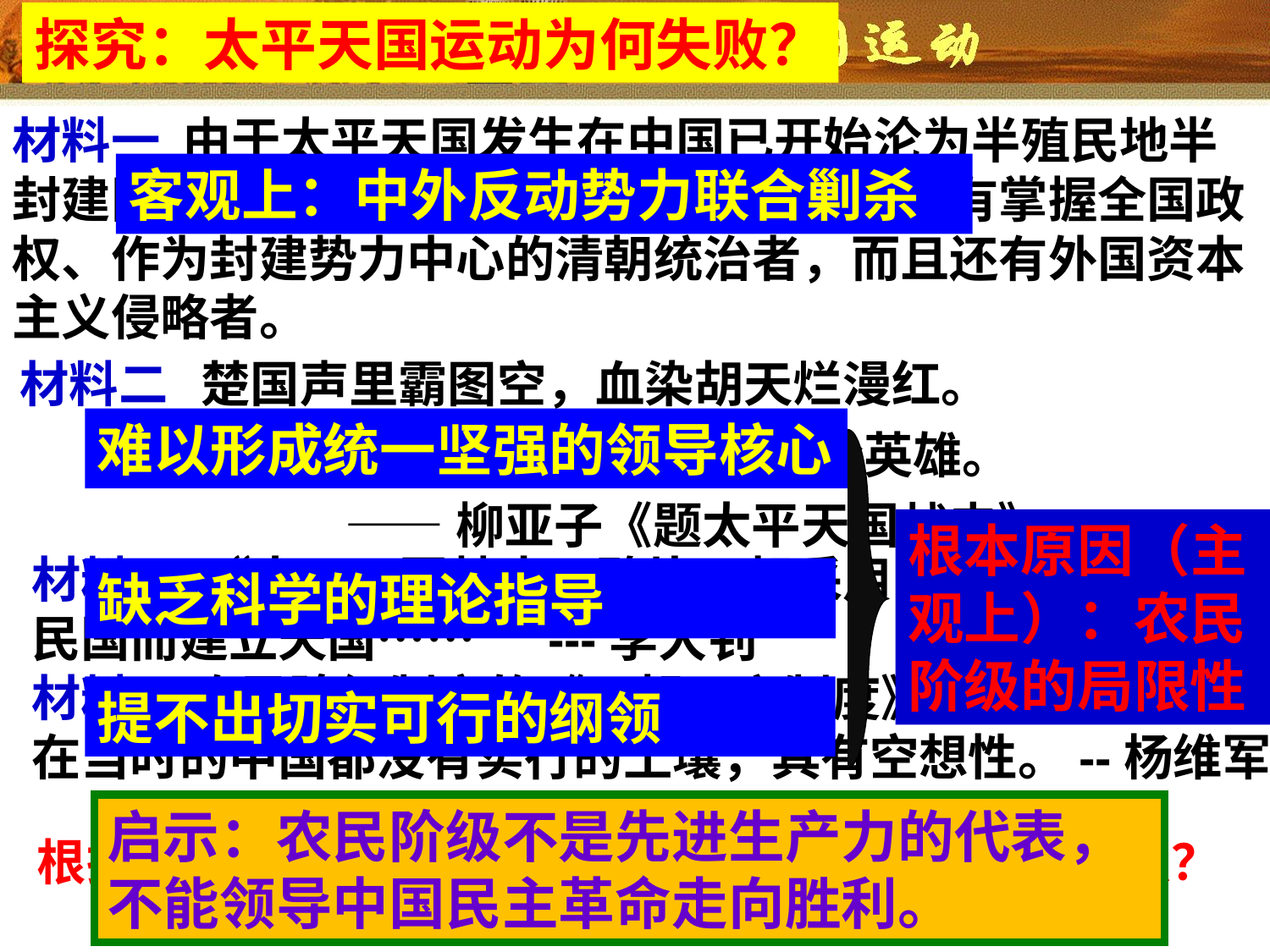

探究：太平天国运动为何失败？
材料一  由于太平天国发生在中国已开始沦为半殖民地半封建国家的时代，它所要对付的敌人，不但有掌握全国政权、作为封建势力中心的清朝统治者，而且还有外国资本主义侵略者。
客观上：中外反动势力联合剿杀
材料二   楚国声里霸图空，血染胡天烂漫红。
                 煮豆燃萁谁管得，莫将成败论英雄。
                             ——柳亚子《题太平天国战史》
难以形成统一坚强的领导核心

根本原因（主观上）：农民阶级的局限性
材料三  “太平天国禁止了鸦片，却采用了宗教；不建立民国而建立天国……” ---李大钊
材料四 农民阶级制定的《天朝田亩制度》与《资政新篇》在当时的中国都没有实行的土壤，具有空想性。--杨维军
缺乏科学的理论指导
提不出切实可行的纲领
启示：农民阶级不是先进生产力的代表，
不能领导中国民主革命走向胜利。
根据材料分析太平天国运动失败的原因？说明了什么？